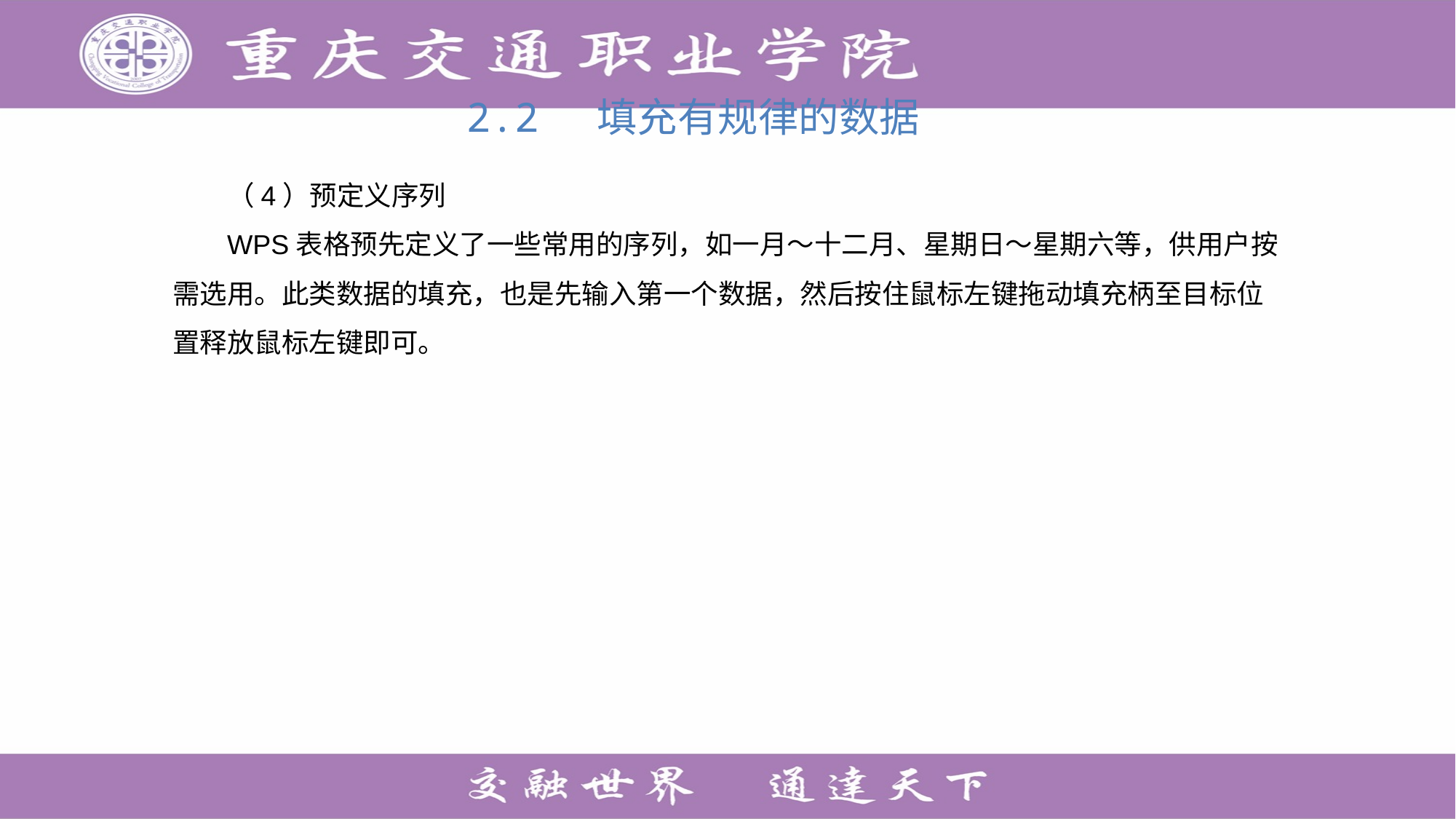

# 2.2  填充有规律的数据
（4）预定义序列
WPS表格预先定义了一些常用的序列，如一月～十二月、星期日～星期六等，供用户按需选用。此类数据的填充，也是先输入第一个数据，然后按住鼠标左键拖动填充柄至目标位置释放鼠标左键即可。